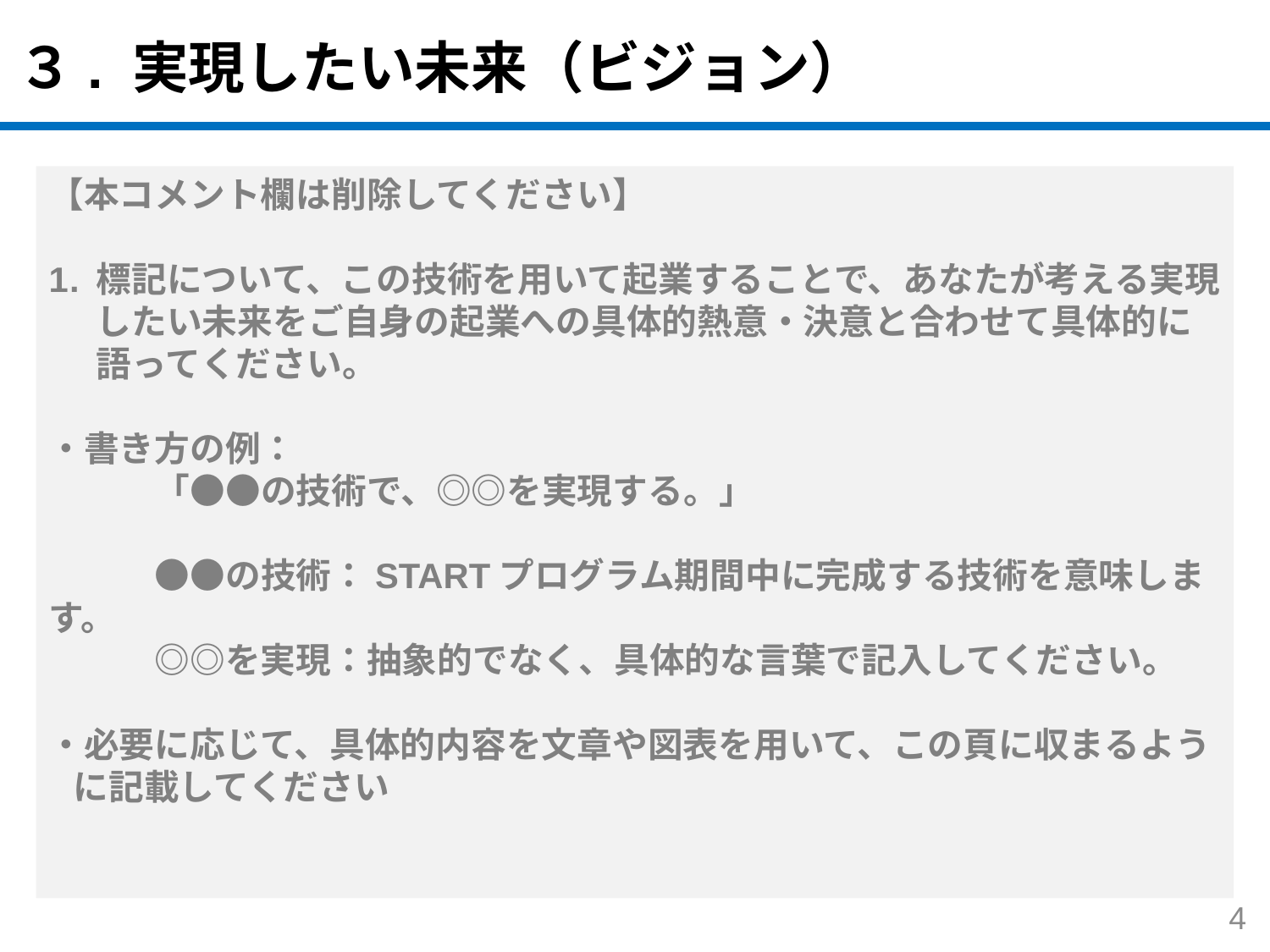

３. 実現したい未来（ビジョン）
【本コメント欄は削除してください】

標記について、この技術を用いて起業することで、あなたが考える実現したい未来をご自身の起業への具体的熱意・決意と合わせて具体的に語ってください。

・書き方の例：
　　　「●●の技術で、◎◎を実現する。」

　　　●●の技術：STARTプログラム期間中に完成する技術を意味します。
　　　◎◎を実現：抽象的でなく、具体的な言葉で記入してください。

・必要に応じて、具体的内容を文章や図表を用いて、この頁に収まるように記載してください

4